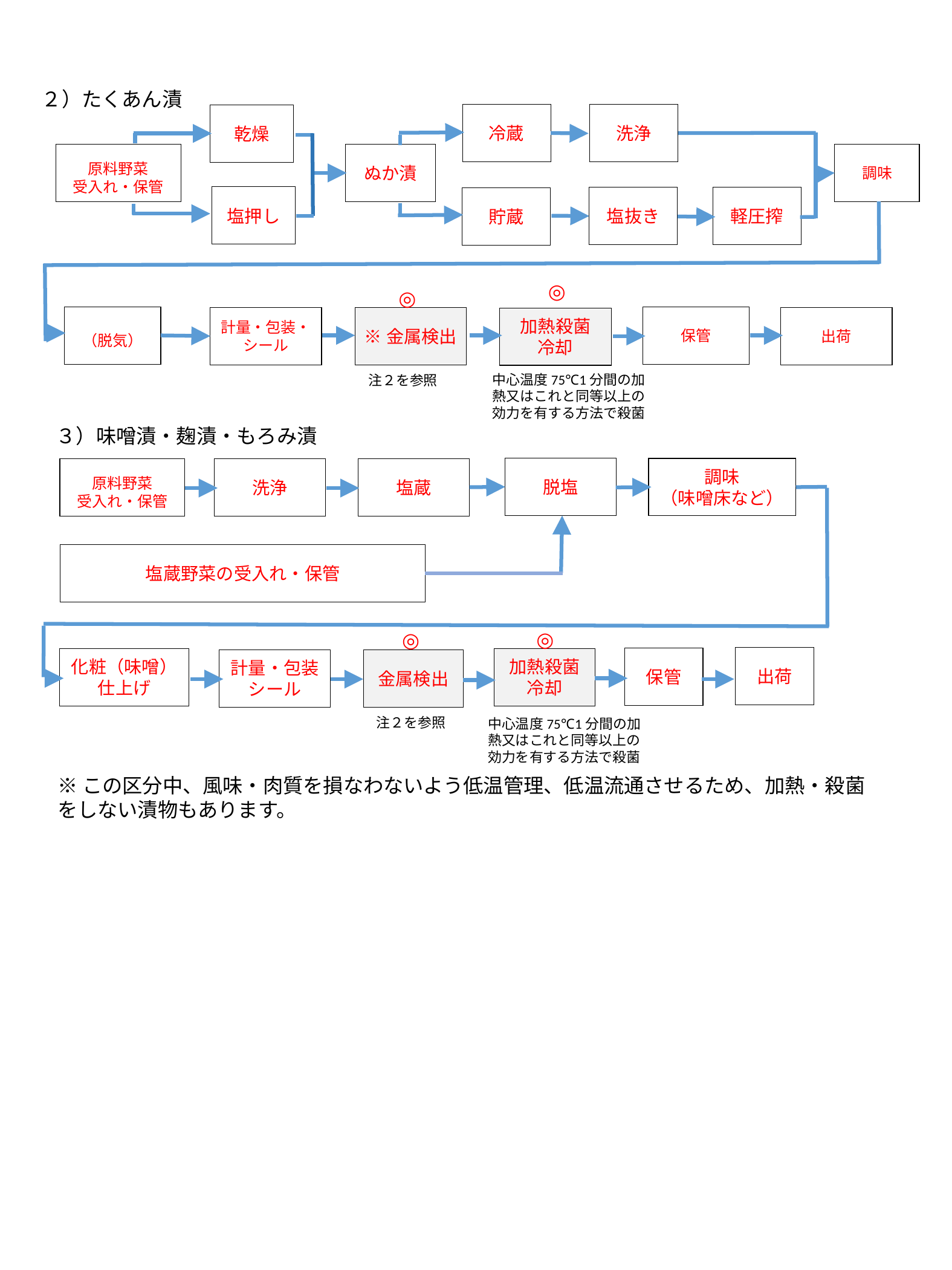

２）たくあん漬
洗浄
冷蔵
乾燥
調味

原料野菜
受入れ・保管

ぬか漬
塩押し
軽圧搾
塩抜き
貯蔵
◎
◎

（脱気）

保管
※金属検出
計量・包装・シール
出荷
加熱殺菌
冷却
中心温度75℃1分間の加熱又はこれと同等以上の効力を有する方法で殺菌
注２を参照
３）味噌漬・麹漬・もろみ漬
脱塩
調味
（味噌床など）

原料野菜
受入れ・保管

洗浄
塩蔵
塩蔵野菜の受入れ・保管
◎
◎
出荷
保管
化粧（味噌）仕上げ
加熱殺菌
冷却
計量・包装
シール
金属検出
注２を参照
中心温度75℃1分間の加熱又はこれと同等以上の効力を有する方法で殺菌
※この区分中、風味・肉質を損なわないよう低温管理、低温流通させるため、加熱・殺菌
をしない漬物もあります。